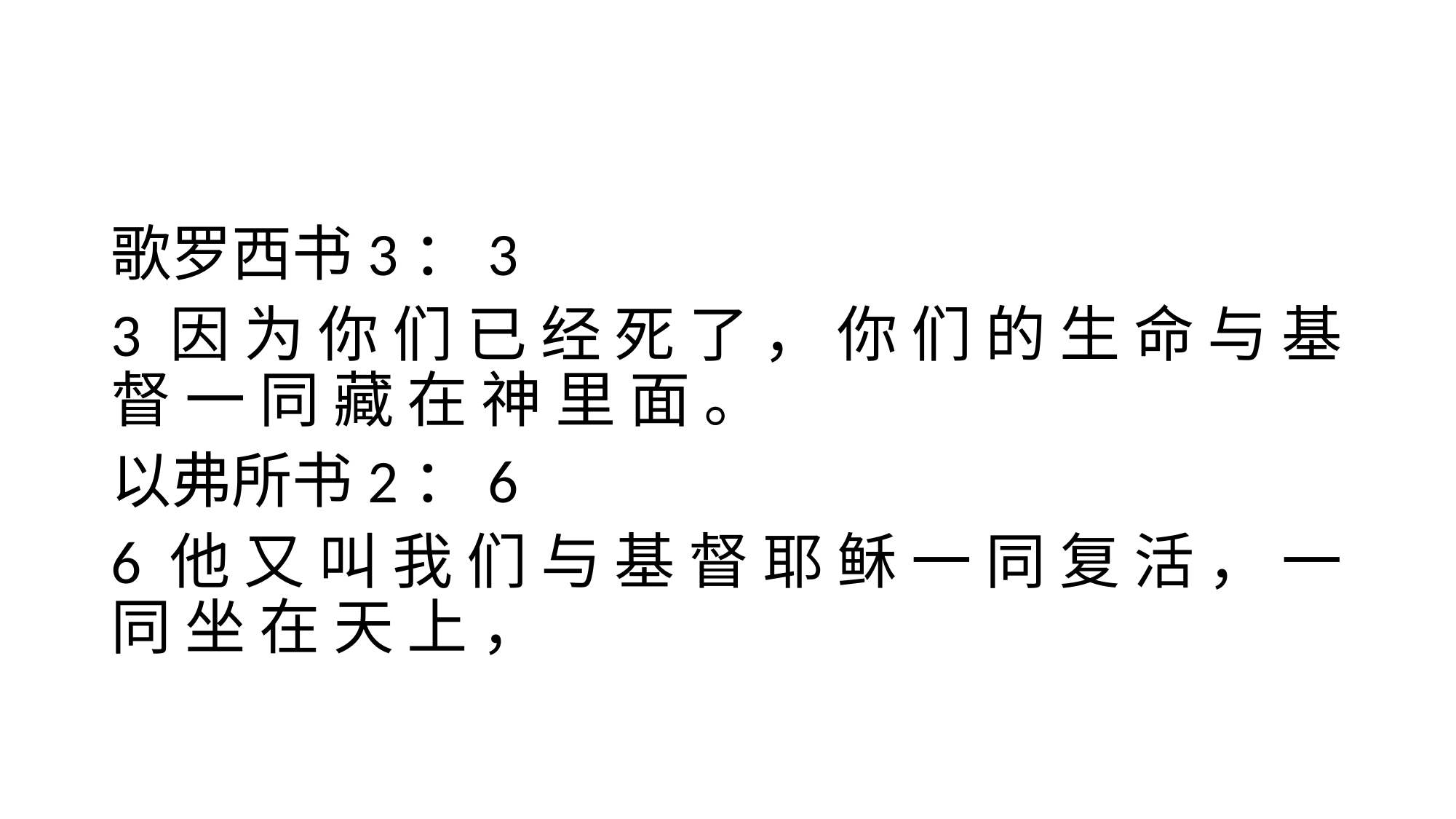

#
歌罗西书3：3
3 因 为 你 们 已 经 死 了 ， 你 们 的 生 命 与 基 督 一 同 藏 在 神 里 面 。
以弗所书2：6
6 他 又 叫 我 们 与 基 督 耶 稣 一 同 复 活 ， 一 同 坐 在 天 上 ，